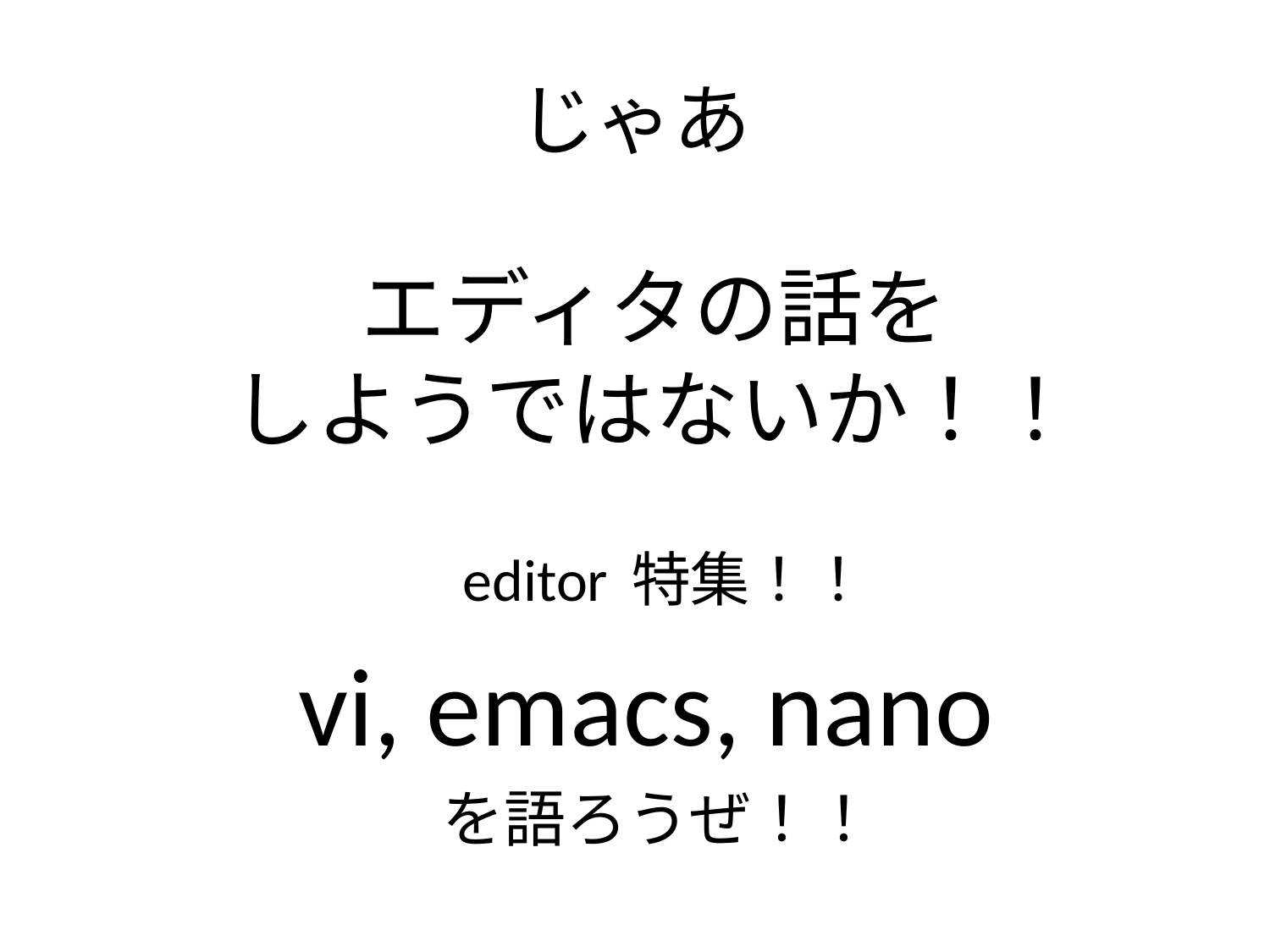

# じゃあ
エディタの話を
しようではないか！！
 editor 特集！！
vi, emacs, nano
を語ろうぜ！！